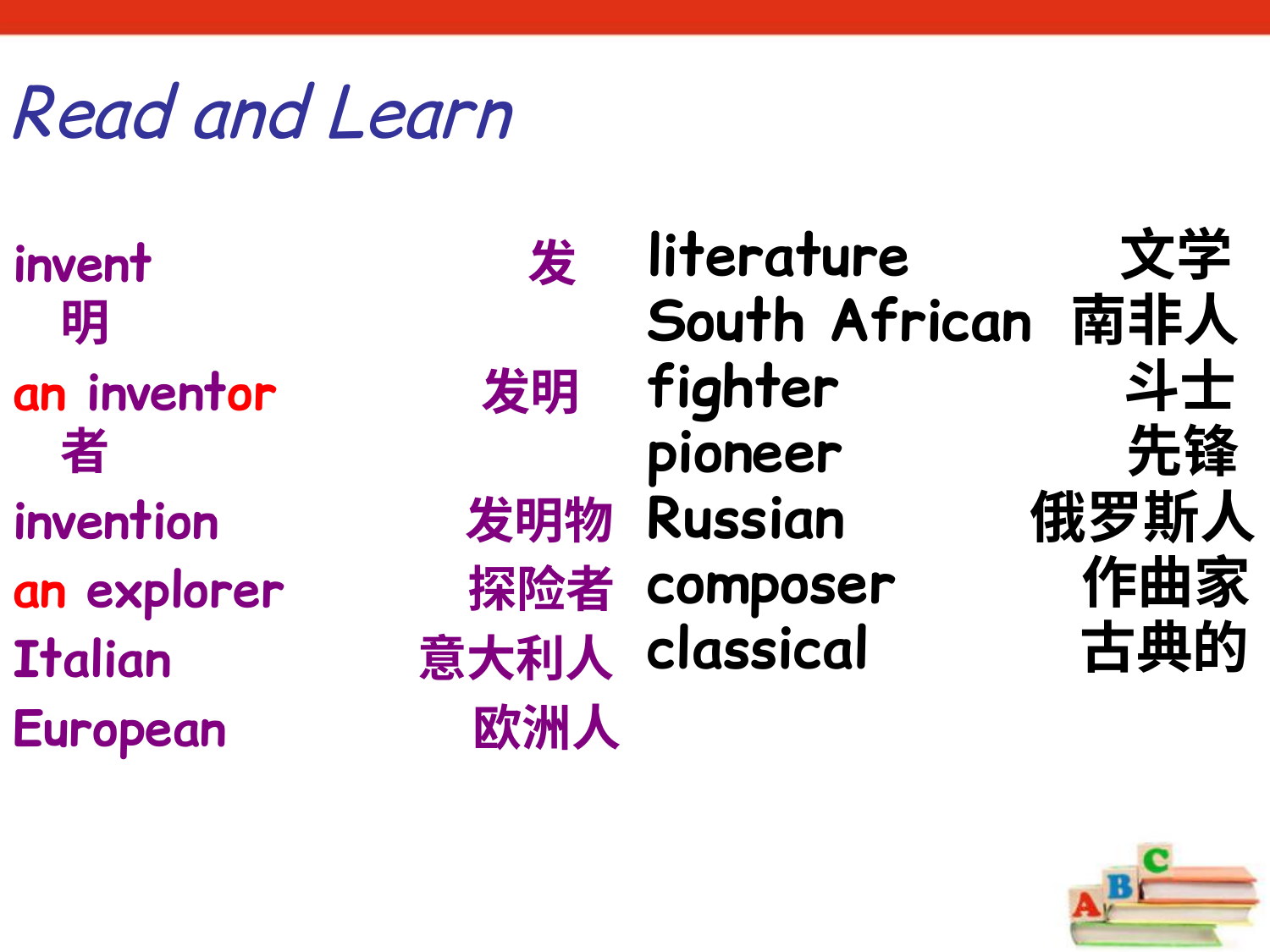

Read and Learn

invent                 发明
an inventor         发明者
invention           发明物
an explorer        探险者
Italian           意大利人
European           欧洲人

literature        文学
South African 南非人
fighter           斗士
pioneer           先锋
Russian       俄罗斯人
composer       作曲家
classical        古典的